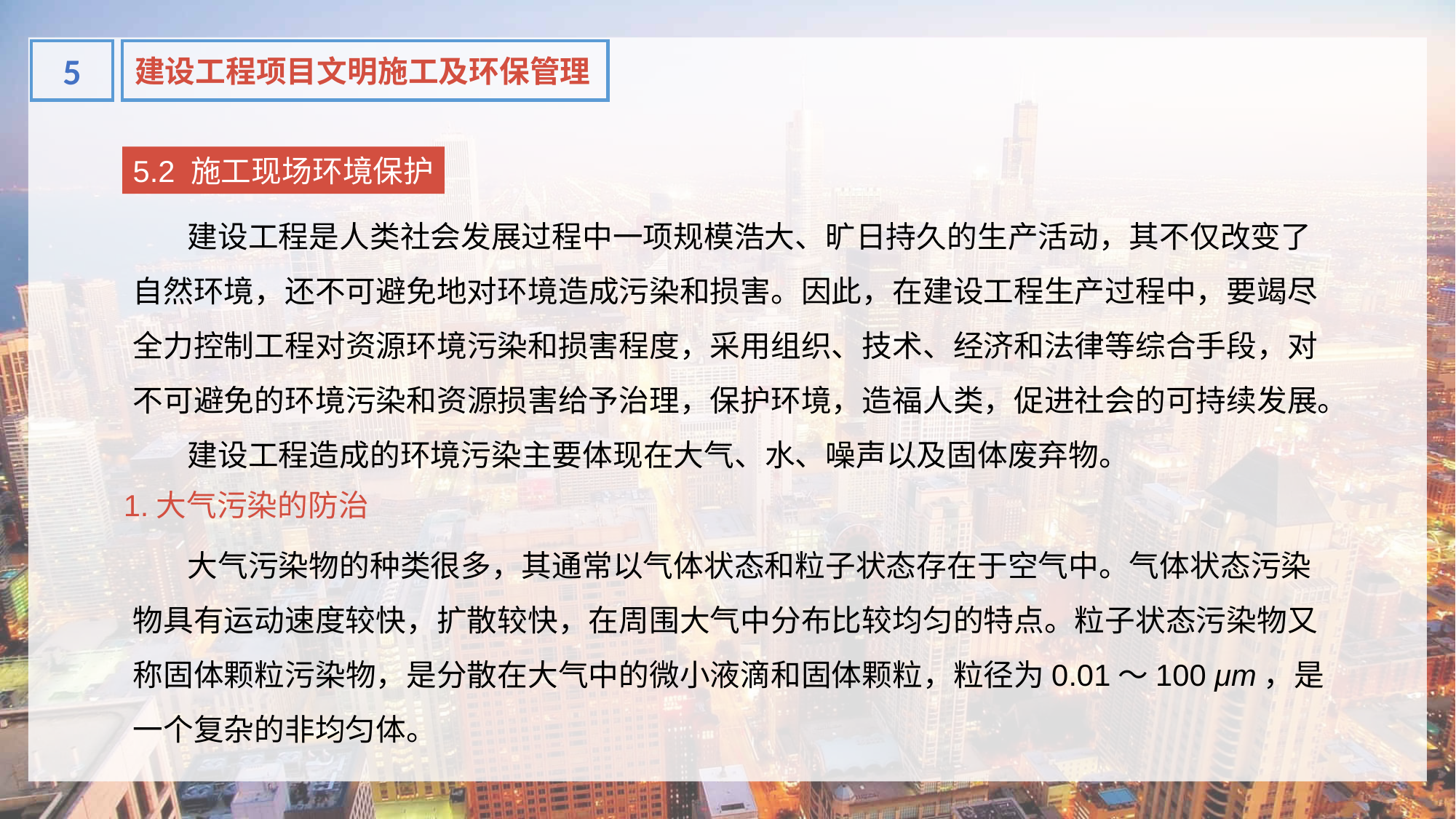

5

建设工程项目文明施工及环保管理
5.2 施工现场环境保护
建设工程是人类社会发展过程中一项规模浩大、旷日持久的生产活动，其不仅改变了自然环境，还不可避免地对环境造成污染和损害。因此，在建设工程生产过程中，要竭尽全力控制工程对资源环境污染和损害程度，采用组织、技术、经济和法律等综合手段，对不可避免的环境污染和资源损害给予治理，保护环境，造福人类，促进社会的可持续发展。
建设工程造成的环境污染主要体现在大气、水、噪声以及固体废弃物。
1.大气污染的防治
大气污染物的种类很多，其通常以气体状态和粒子状态存在于空气中。气体状态污染物具有运动速度较快，扩散较快，在周围大气中分布比较均匀的特点。粒子状态污染物又称固体颗粒污染物，是分散在大气中的微小液滴和固体颗粒，粒径为0.01～100 μm，是一个复杂的非均匀体。